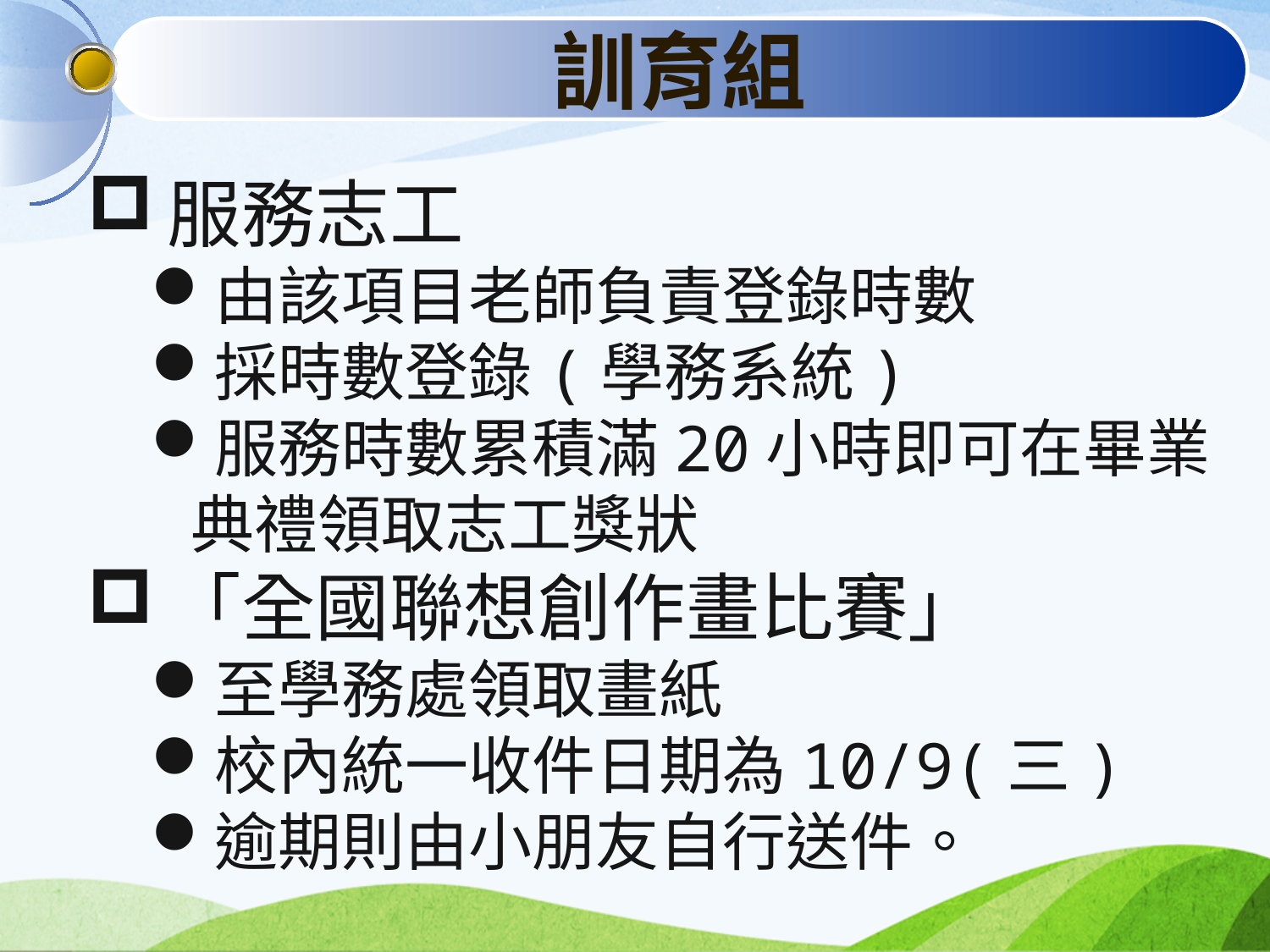

訓育組

服務志工
由該項目老師負責登錄時數
採時數登錄(學務系統)
服務時數累積滿20小時即可在畢業典禮領取志工獎狀
「全國聯想創作畫比賽」
至學務處領取畫紙
校內統一收件日期為10/9(三)
逾期則由小朋友自行送件。